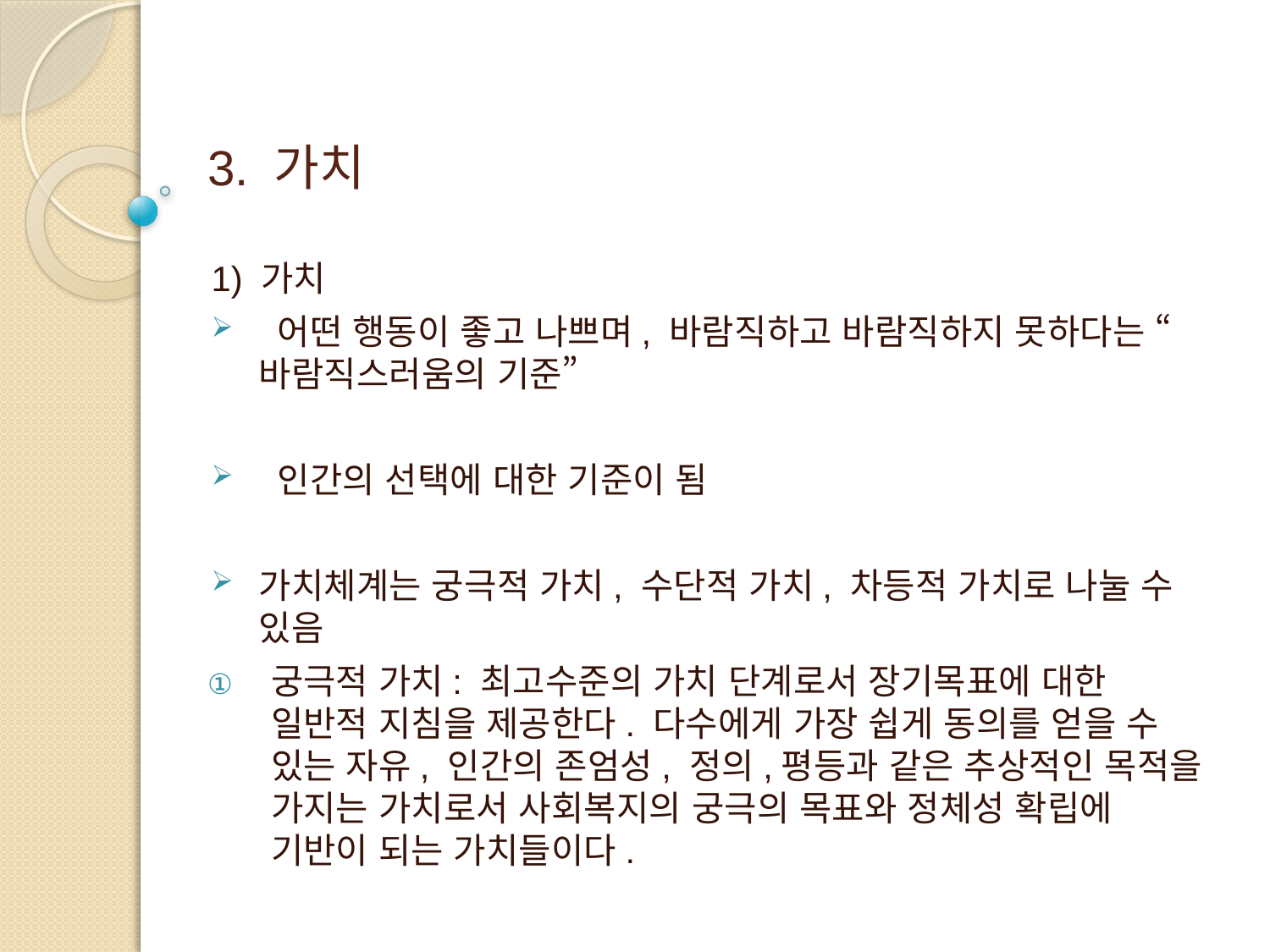

# 3. 가치
1) 가치
 어떤 행동이 좋고 나쁘며, 바람직하고 바람직하지 못하다는 “ 바람직스러움의 기준”

 인간의 선택에 대한 기준이 됨

가치체계는 궁극적 가치, 수단적 가치, 차등적 가치로 나눌 수 있음
궁극적 가치: 최고수준의 가치 단계로서 장기목표에 대한 일반적 지침을 제공한다. 다수에게 가장 쉽게 동의를 얻을 수 있는 자유, 인간의 존엄성, 정의,평등과 같은 추상적인 목적을 가지는 가치로서 사회복지의 궁극의 목표와 정체성 확립에 기반이 되는 가치들이다.